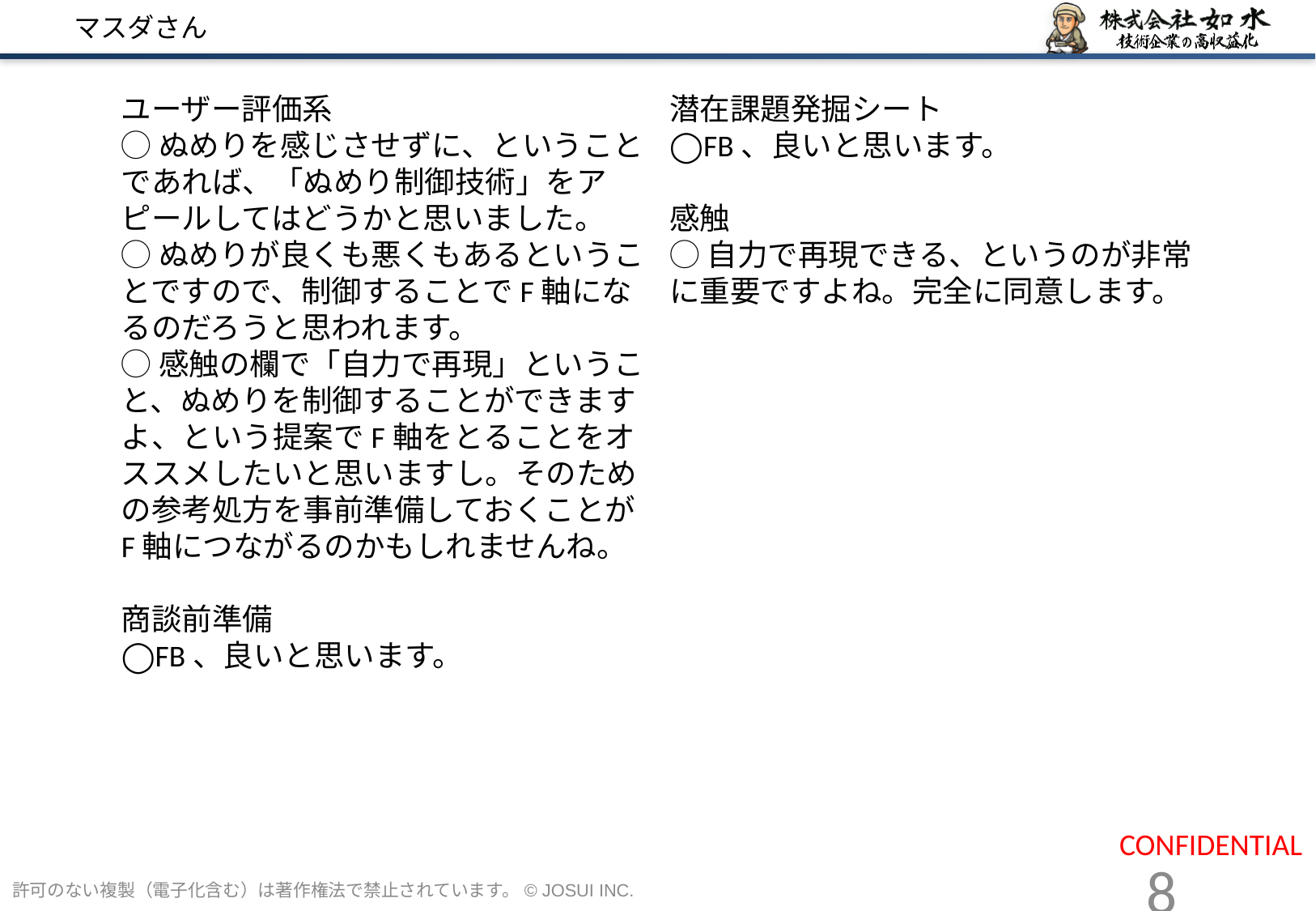

# マスダさん
潜在課題発掘シート
◯FB、良いと思います。

感触
◯自力で再現できる、というのが非常に重要ですよね。完全に同意します。
ユーザー評価系
◯ぬめりを感じさせずに、ということであれば、「ぬめり制御技術」をアピールしてはどうかと思いました。
◯ぬめりが良くも悪くもあるということですので、制御することでF軸になるのだろうと思われます。
◯感触の欄で「自力で再現」ということ、ぬめりを制御することができますよ、という提案でF軸をとることをオススメしたいと思いますし。そのための参考処方を事前準備しておくことがF軸につながるのかもしれませんね。

商談前準備
◯FB、良いと思います。
許可のない複製（電子化含む）は著作権法で禁止されています。© JOSUI INC.
8